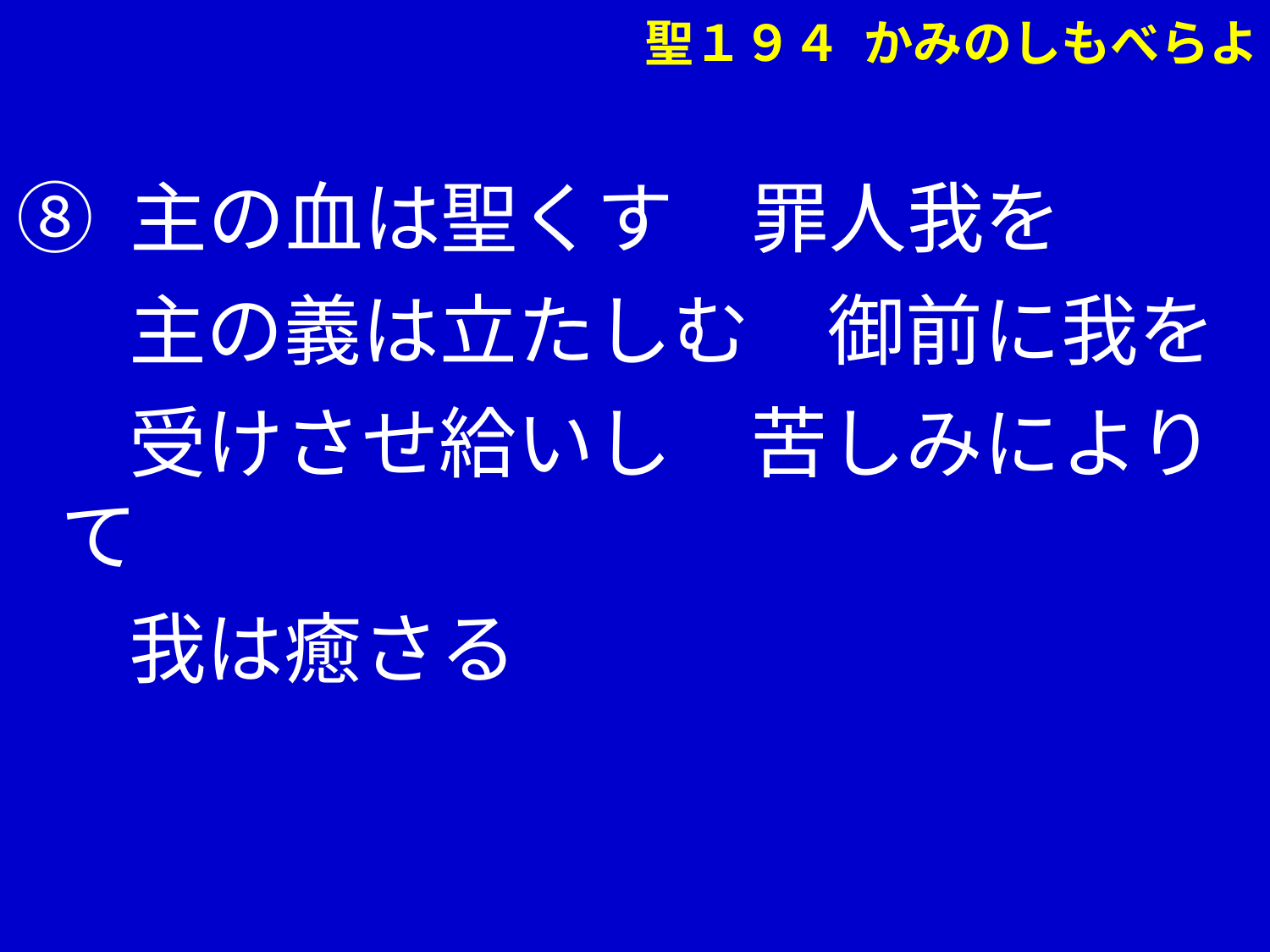

聖１９４  かみのしもべらよ

⑧ 主の血は聖くす　罪人我を
　  主の義は立たしむ　御前に我を
　  受けさせ給いし　苦しみによりて
　  我は癒さる